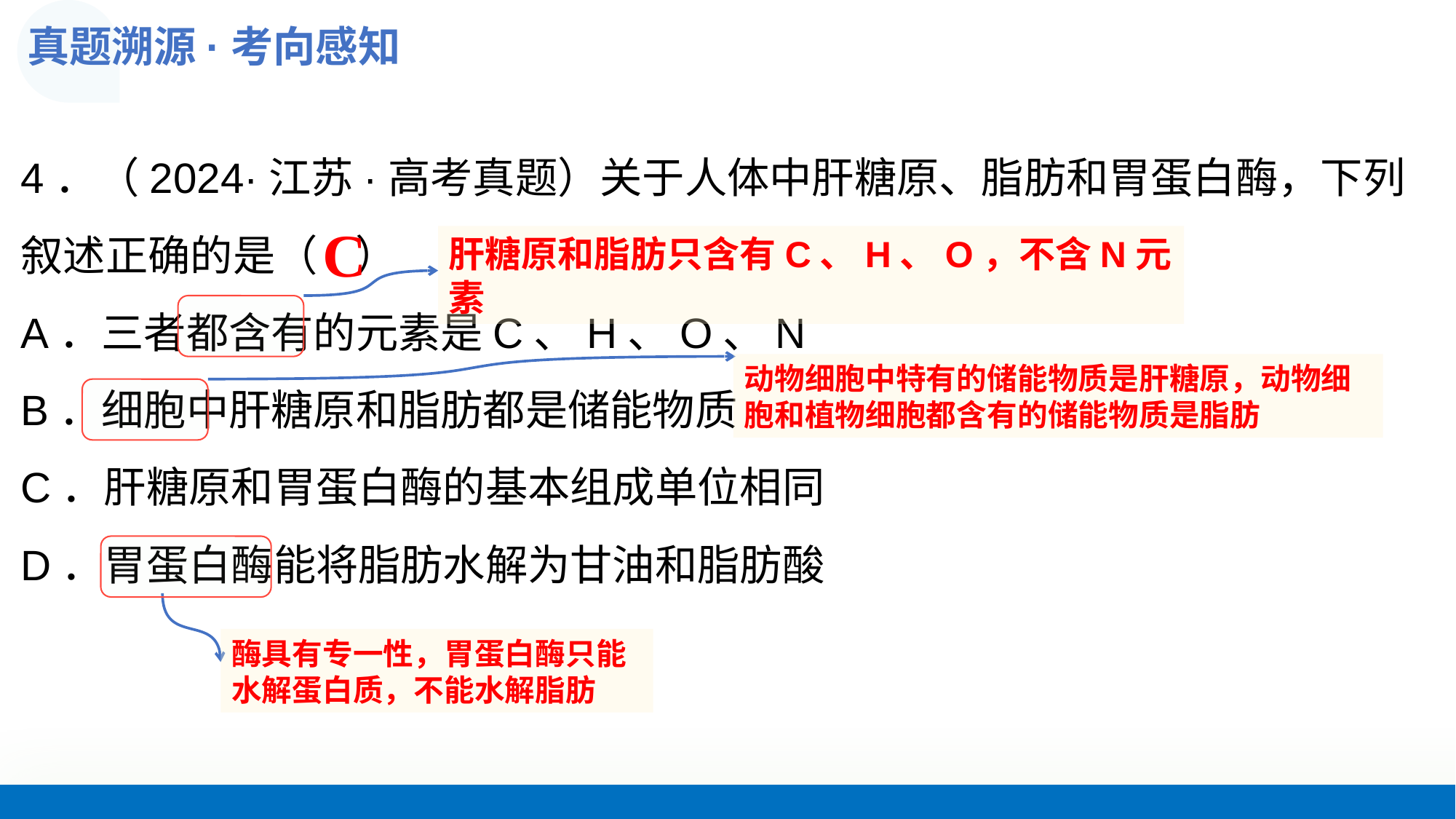

真题溯源·考向感知
4．（2024·江苏·高考真题）关于人体中肝糖原、脂肪和胃蛋白酶，下列
叙述正确的是（    ）
A．三者都含有的元素是C、H、O、N
B．细胞中肝糖原和脂肪都是储能物质
C．肝糖原和胃蛋白酶的基本组成单位相同
D．胃蛋白酶能将脂肪水解为甘油和脂肪酸
C
肝糖原和脂肪只含有C、H、O，不含N元素

动物细胞中特有的储能物质是肝糖原，动物细胞和植物细胞都含有的储能物质是脂肪

酶具有专一性，胃蛋白酶只能水解蛋白质，不能水解脂肪